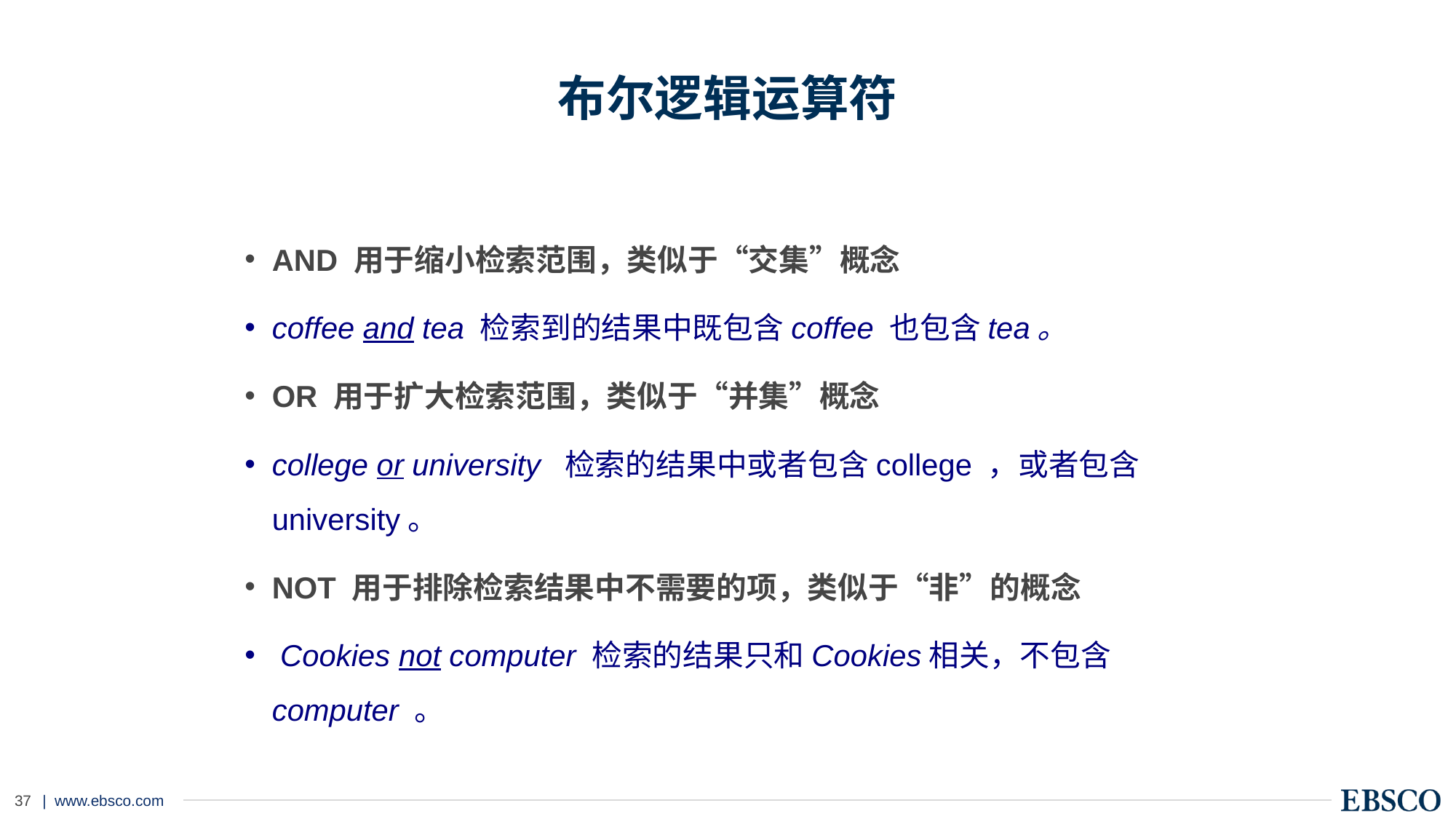

# 布尔逻辑运算符
AND 用于缩小检索范围，类似于“交集”概念
coffee and tea 检索到的结果中既包含coffee 也包含tea。
OR 用于扩大检索范围，类似于“并集”概念
college or university  检索的结果中或者包含college ，或者包含university。
NOT 用于排除检索结果中不需要的项，类似于“非”的概念
 Cookies not computer 检索的结果只和Cookies相关，不包含computer 。